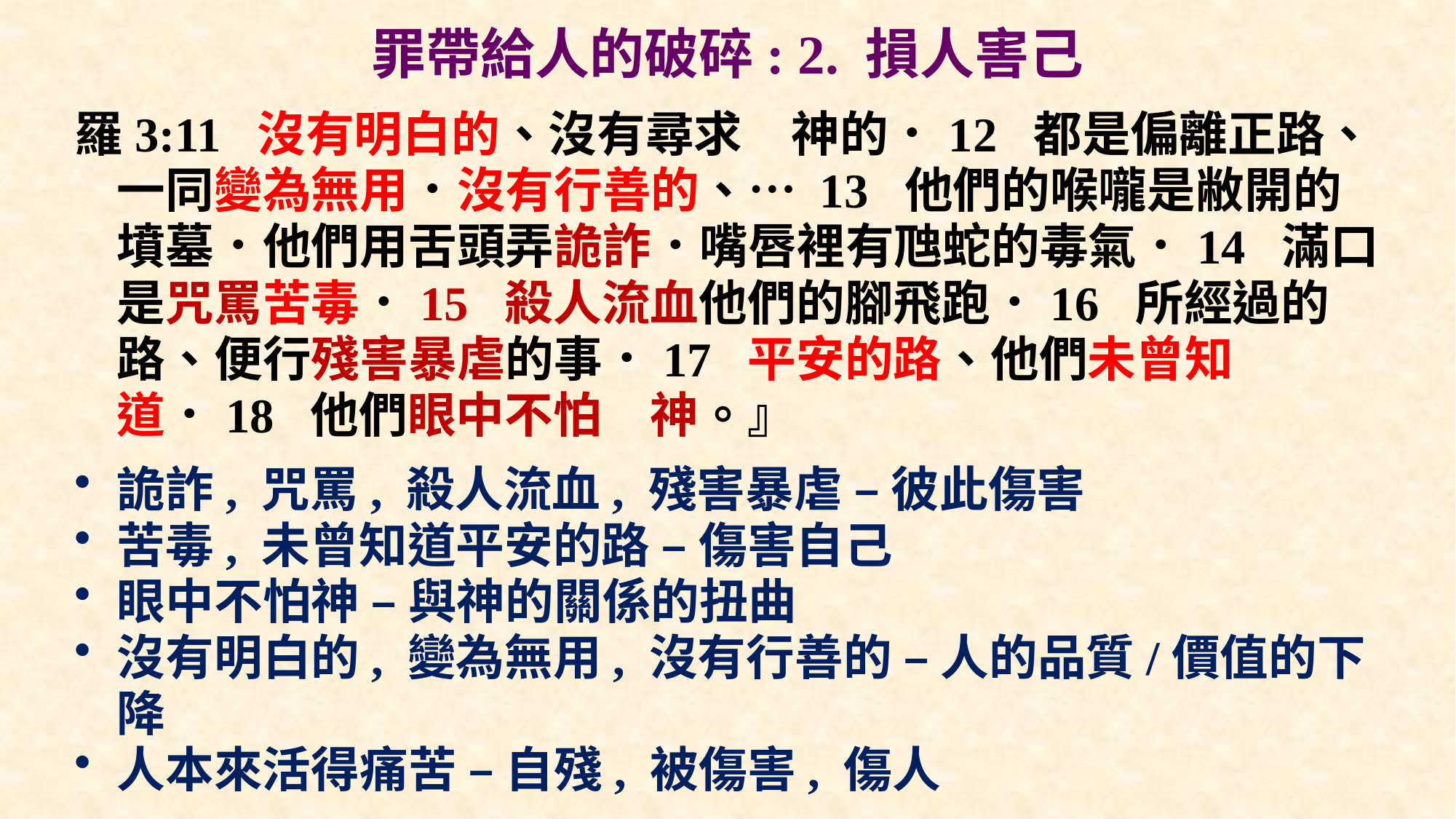

# 罪帶給人的破碎: 2. 損人害己
羅3:11  沒有明白的、沒有尋求　神的．12  都是偏離正路、一同變為無用．沒有行善的、… 13  他們的喉嚨是敝開的墳墓．他們用舌頭弄詭詐．嘴唇裡有虺蛇的毒氣．14  滿口是咒罵苦毒．15  殺人流血他們的腳飛跑．16  所經過的路、便行殘害暴虐的事．17  平安的路、他們未曾知道．18  他們眼中不怕　神。』
詭詐, 咒罵, 殺人流血, 殘害暴虐 – 彼此傷害
苦毒, 未曾知道平安的路 – 傷害自己
眼中不怕神 – 與神的關係的扭曲
沒有明白的, 變為無用, 沒有行善的 – 人的品質/價值的下降
人本來活得痛苦 – 自殘, 被傷害, 傷人